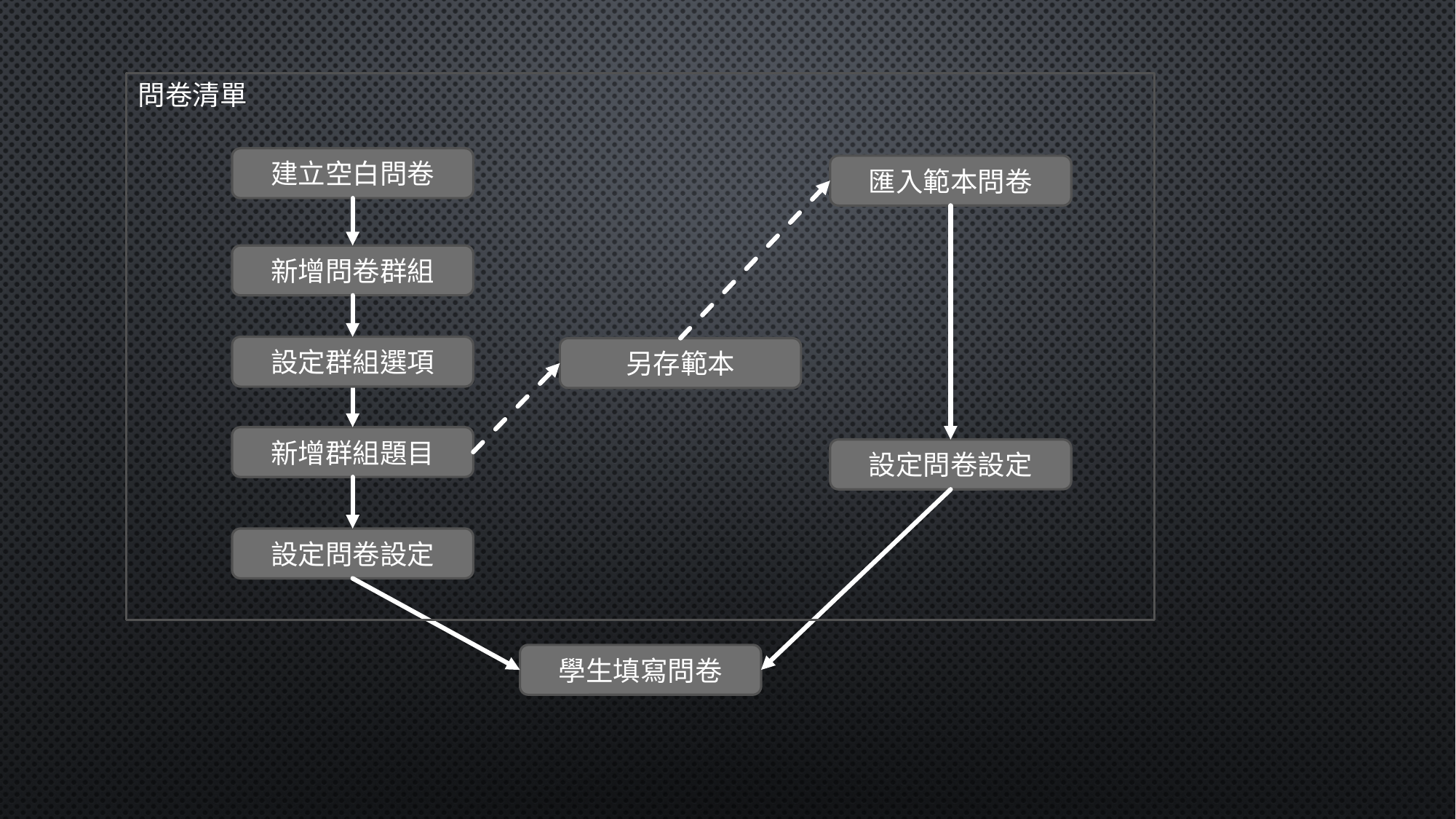

問卷清單
建立空白問卷
匯入範本問卷
新增問卷群組
設定群組選項
另存範本
新增群組題目
設定問卷設定
設定問卷設定
學生填寫問卷